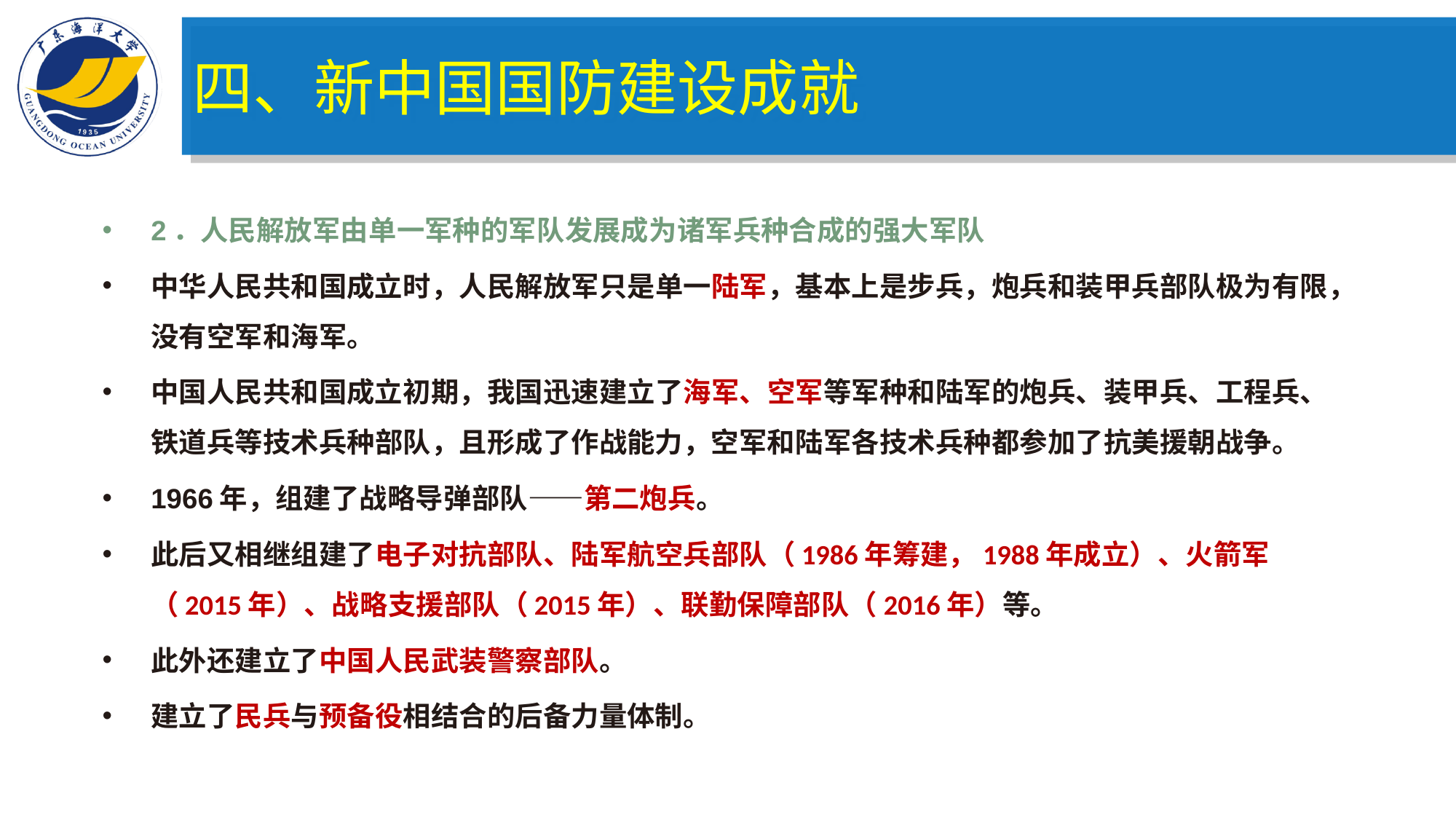

四、新中国国防建设成就
2．人民解放军由单一军种的军队发展成为诸军兵种合成的强大军队
中华人民共和国成立时，人民解放军只是单一陆军，基本上是步兵，炮兵和装甲兵部队极为有限，没有空军和海军。
中国人民共和国成立初期，我国迅速建立了海军、空军等军种和陆军的炮兵、装甲兵、工程兵、铁道兵等技术兵种部队，且形成了作战能力，空军和陆军各技术兵种都参加了抗美援朝战争。
1966年，组建了战略导弹部队——第二炮兵。
此后又相继组建了电子对抗部队、陆军航空兵部队（1986年筹建，1988年成立）、火箭军（2015年）、战略支援部队（2015年）、联勤保障部队（2016年）等。
此外还建立了中国人民武装警察部队。
建立了民兵与预备役相结合的后备力量体制。